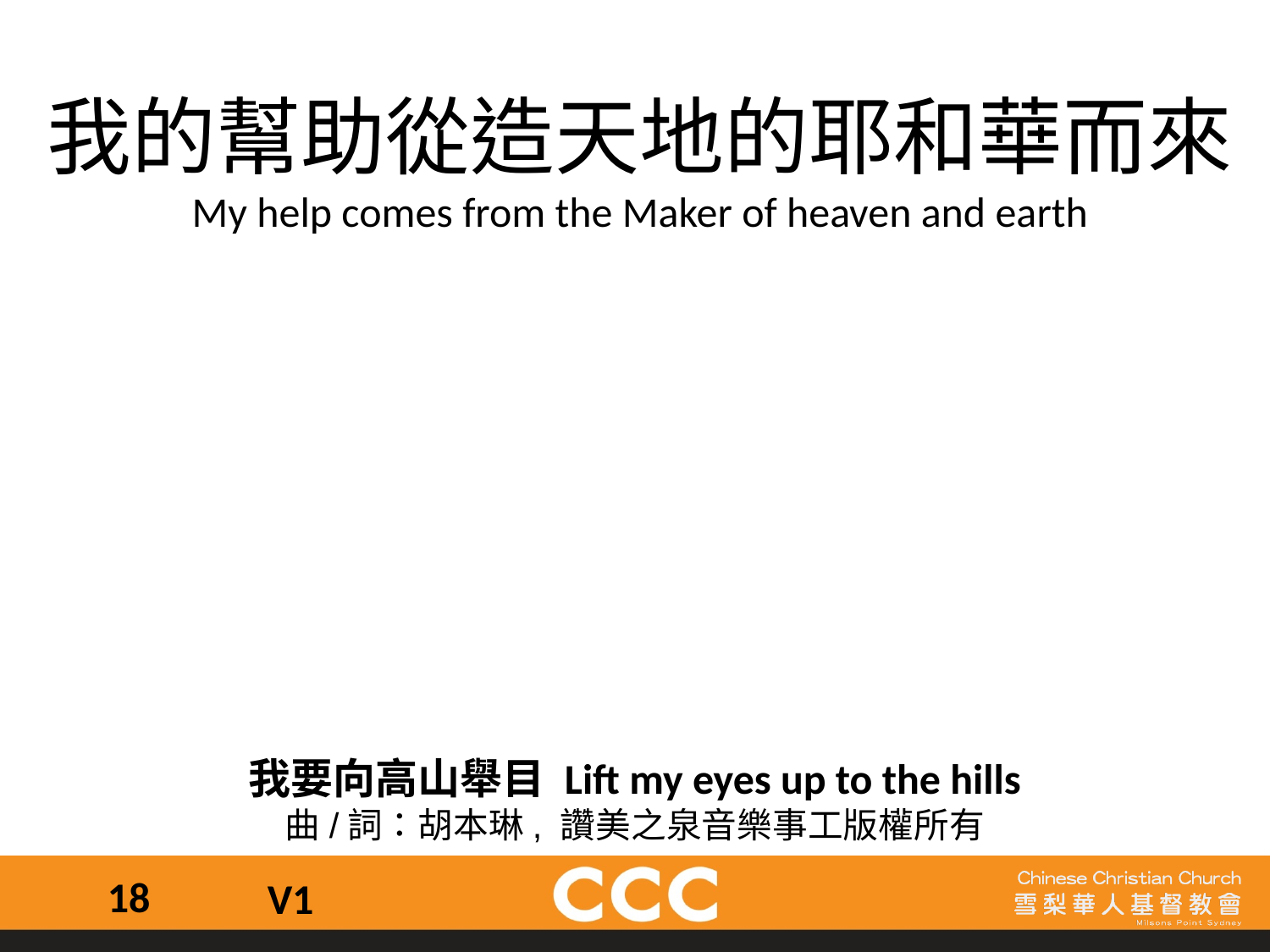

我的幫助從造天地的耶和華而來
My help comes from the Maker of heaven and earth
我要向高山舉目 Lift my eyes up to the hills
曲/詞：胡本琳, 讚美之泉音樂事工版權所有
18
V1